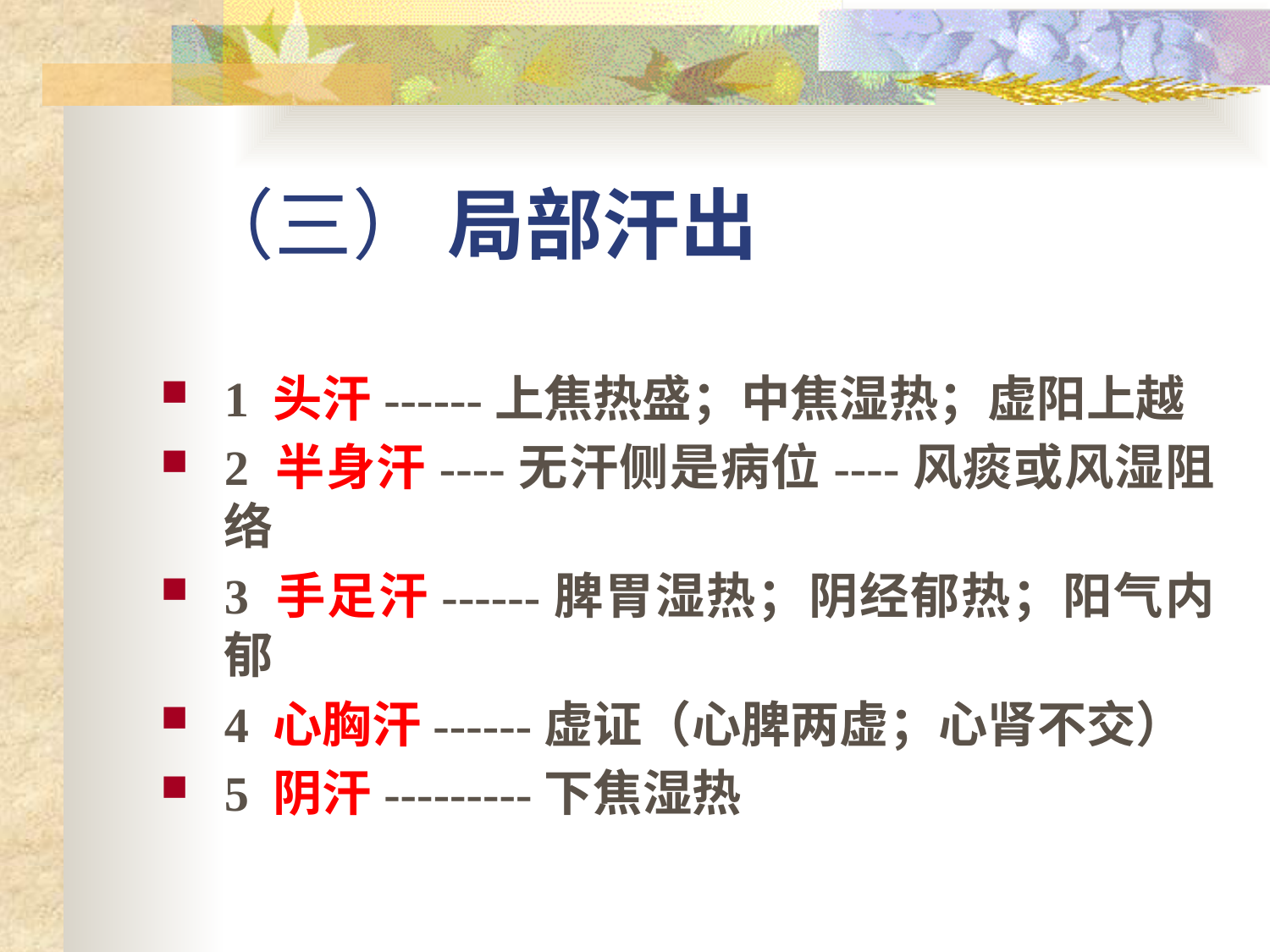

# （三） 局部汗出

1 头汗------上焦热盛；中焦湿热；虚阳上越
2 半身汗----无汗侧是病位----风痰或风湿阻络
3 手足汗------脾胃湿热；阴经郁热；阳气内郁
4 心胸汗------虚证（心脾两虚；心肾不交）
5 阴汗---------下焦湿热